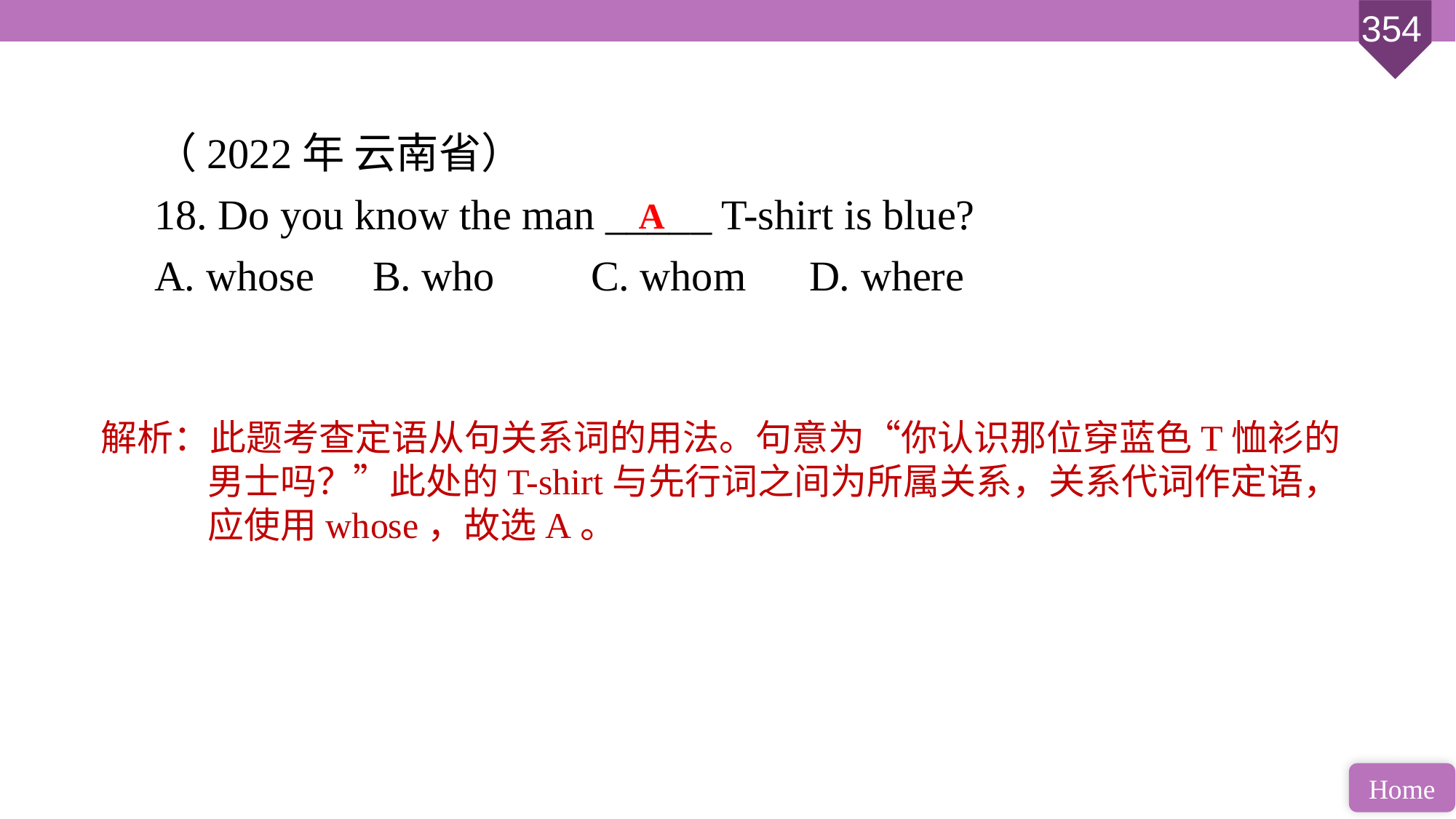

（2022年 云南省）
18. Do you know the man _____ T-shirt is blue?
A. whose 	B. who 	C. whom 	D. where
A
解析：此题考查定语从句关系词的用法。句意为“你认识那位穿蓝色T恤衫的男士吗？”此处的T-shirt与先行词之间为所属关系，关系代词作定语，应使用whose，故选A。